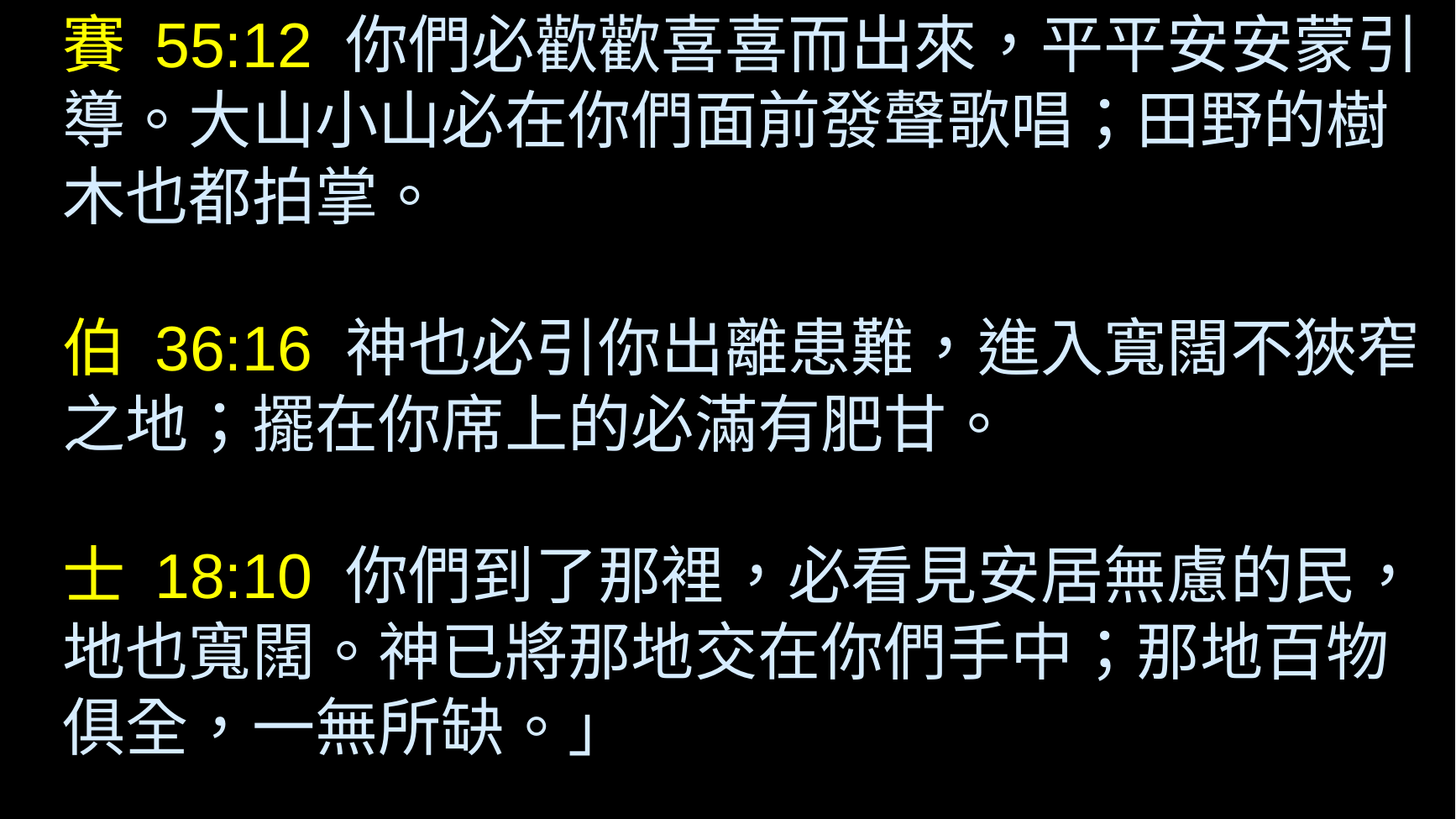

賽 55:12 你們必歡歡喜喜而出來，平平安安蒙引導。大山小山必在你們面前發聲歌唱；田野的樹木也都拍掌。

伯 36:16 神也必引你出離患難，進入寬闊不狹窄之地；擺在你席上的必滿有肥甘。

士 18:10 你們到了那裡，必看見安居無慮的民，地也寬闊。神已將那地交在你們手中；那地百物俱全，一無所缺。」